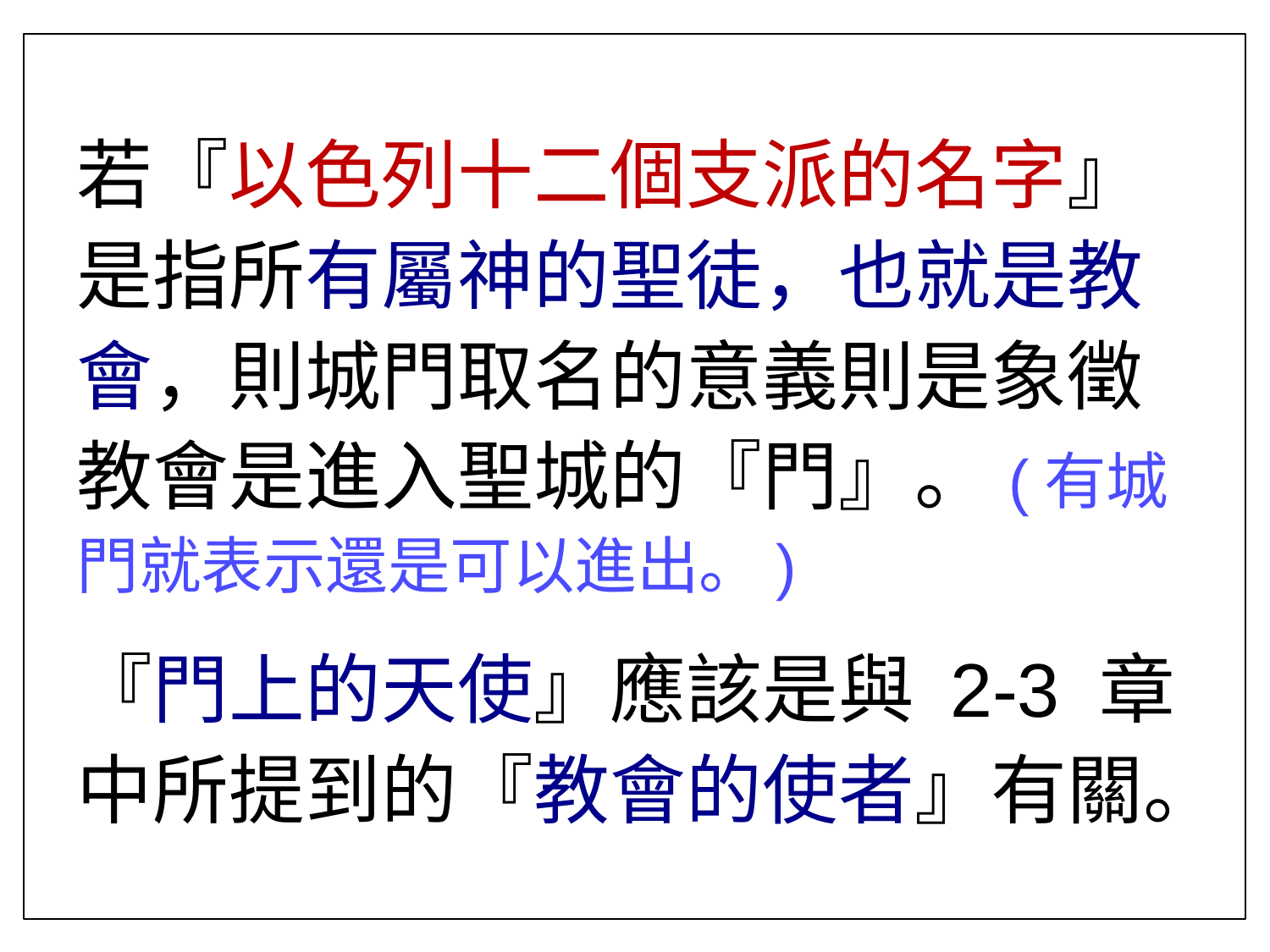

若『以色列十二個支派的名字』是指所有屬神的聖徒，也就是教會，則城門取名的意義則是象徵教會是進入聖城的『門』。(有城門就表示還是可以進出。)
『門上的天使』應該是與 2-3 章中所提到的『教會的使者』有關。